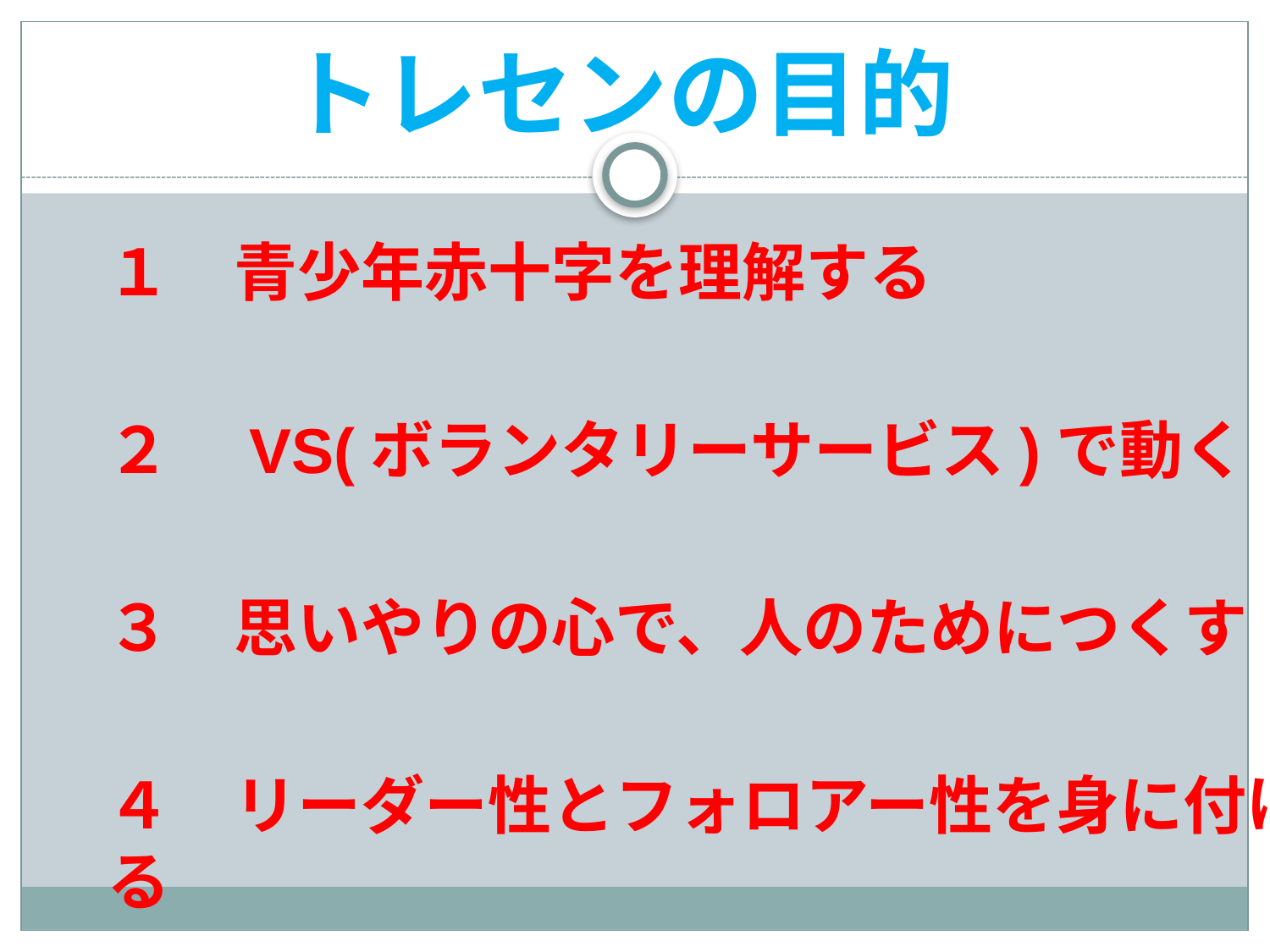

# トレセンの目的
１　青少年赤十字を理解する

２　VS(ボランタリーサービス)で動く

３　思いやりの心で、人のためにつくす

４　リーダー性とフォロアー性を身に付ける